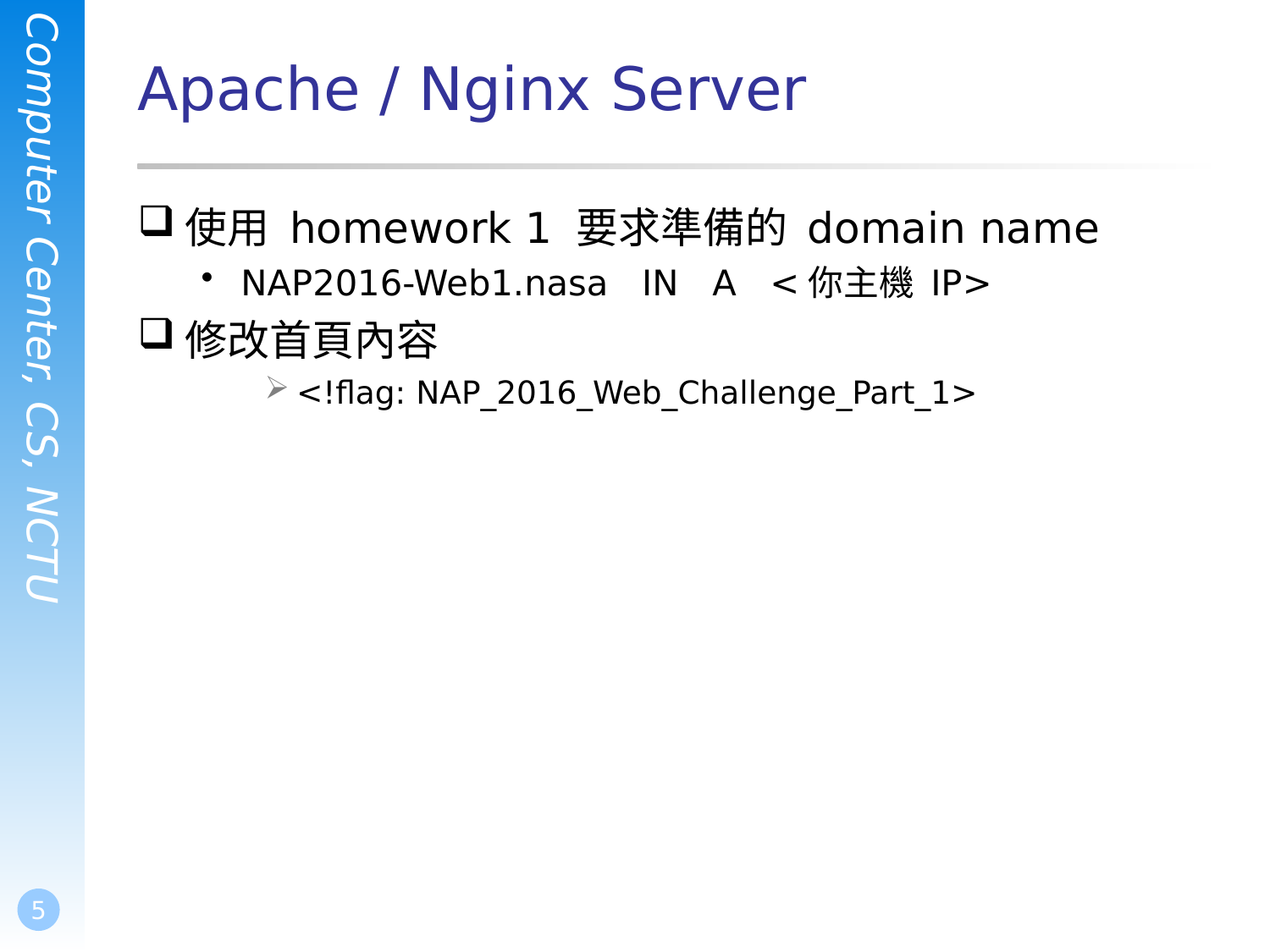

# Apache / Nginx Server
使用 homework 1 要求準備的 domain name
NAP2016-Web1.nasa   IN   A   <你主機 IP>
修改首頁內容
<!flag: NAP_2016_Web_Challenge_Part_1>